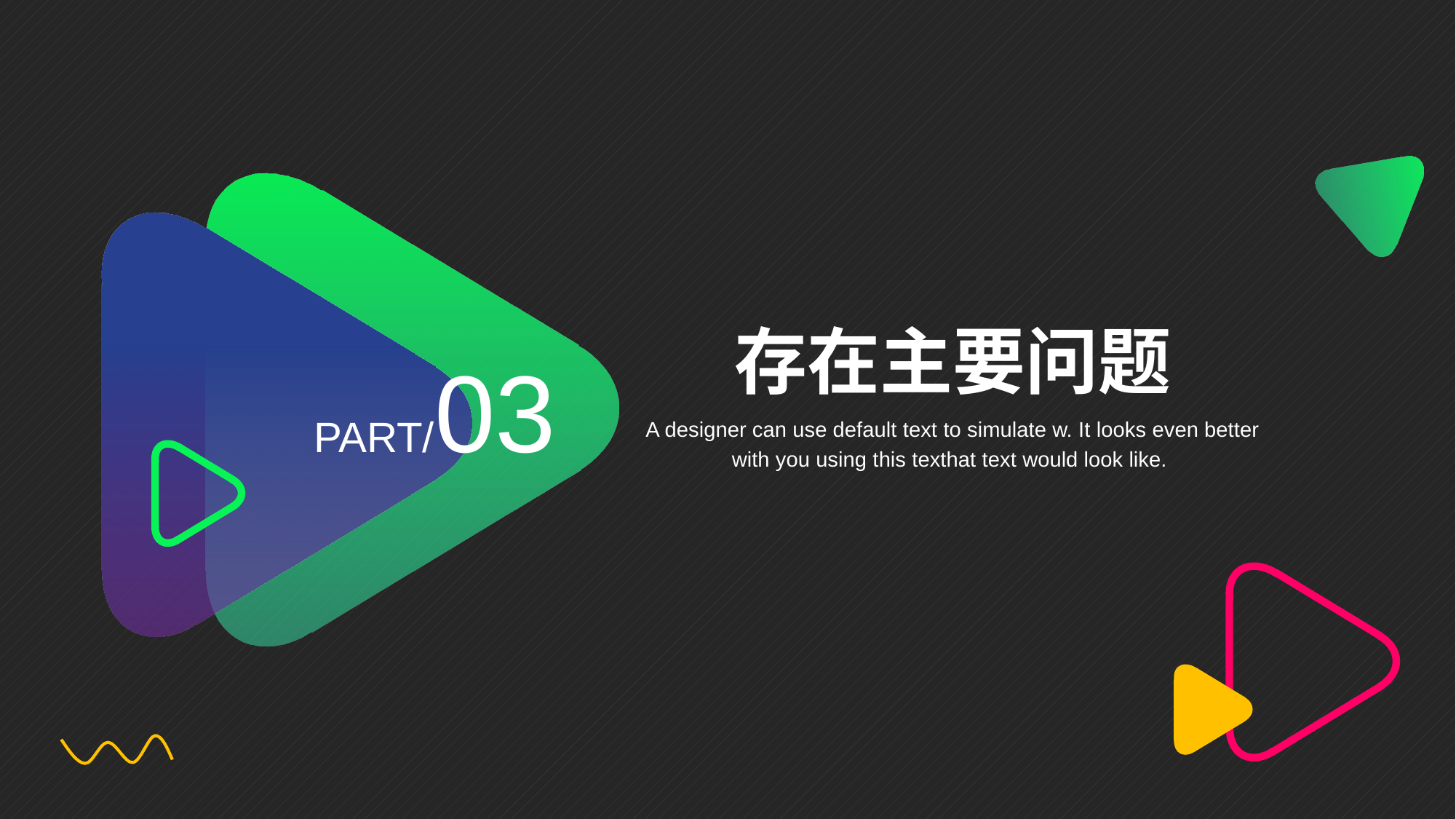

PART/03

存在主要问题
A designer can use default text to simulate w. It looks even better with you using this texthat text would look like.